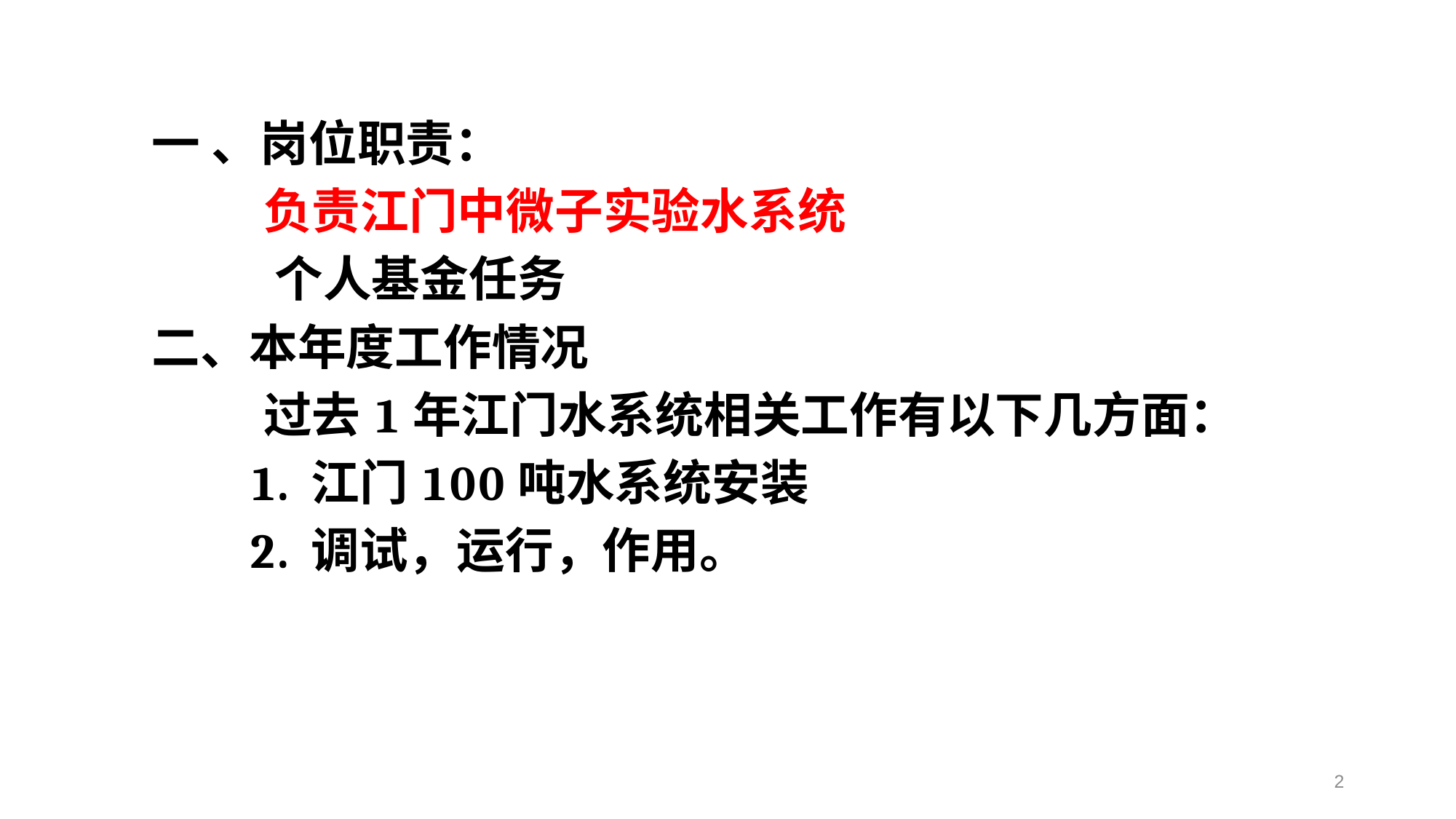

一 、岗位职责：
         负责江门中微子实验水系统
          个人基金任务
二、本年度工作情况
         过去1年江门水系统相关工作有以下几方面：
         1. 江门100吨水系统安装
         2. 调试，运行，作用。

2